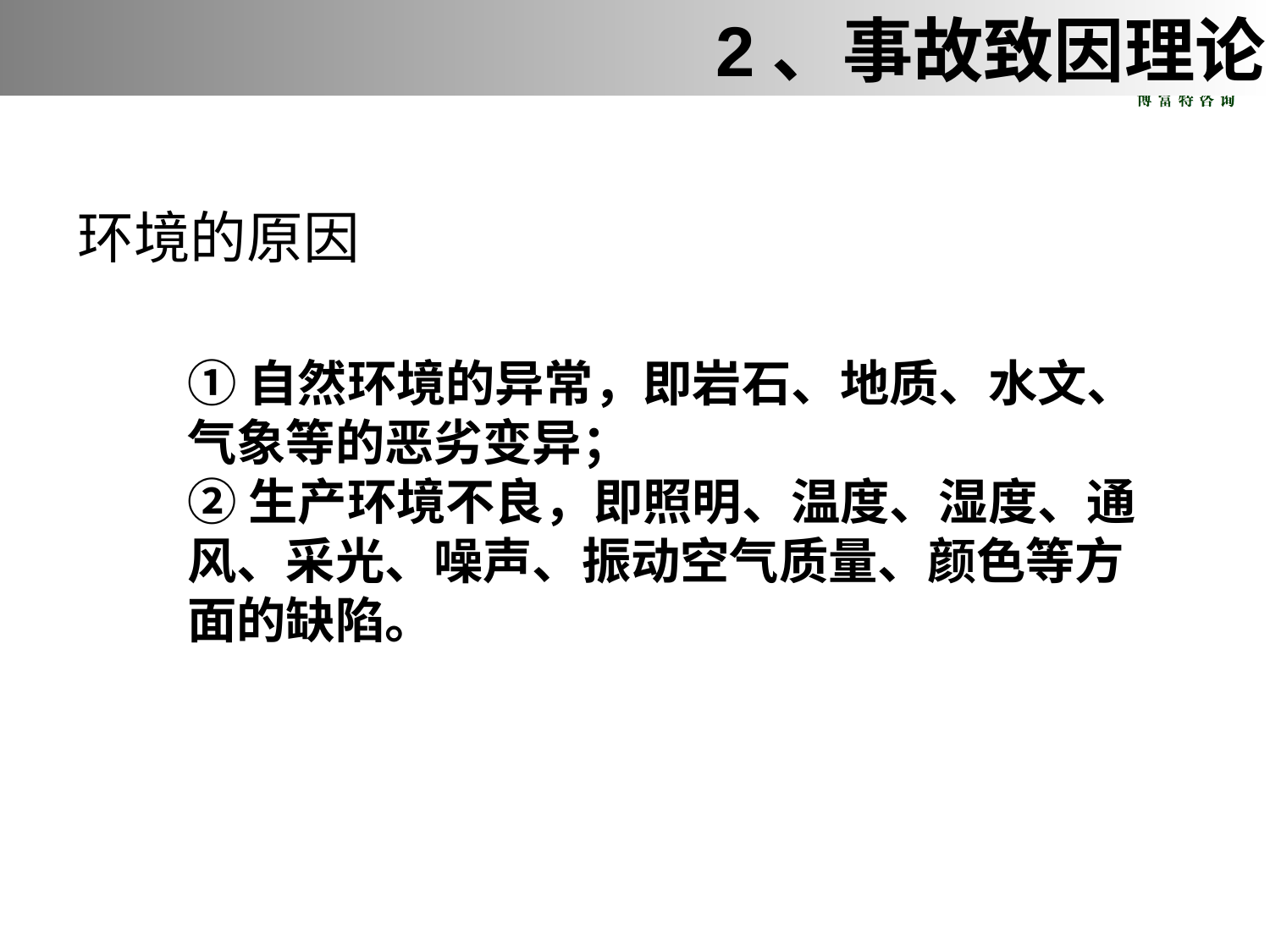

2、事故致因理论
环境的原因
①自然环境的异常，即岩石、地质、水文、气象等的恶劣变异；
②生产环境不良，即照明、温度、湿度、通风、采光、噪声、振动空气质量、颜色等方面的缺陷。